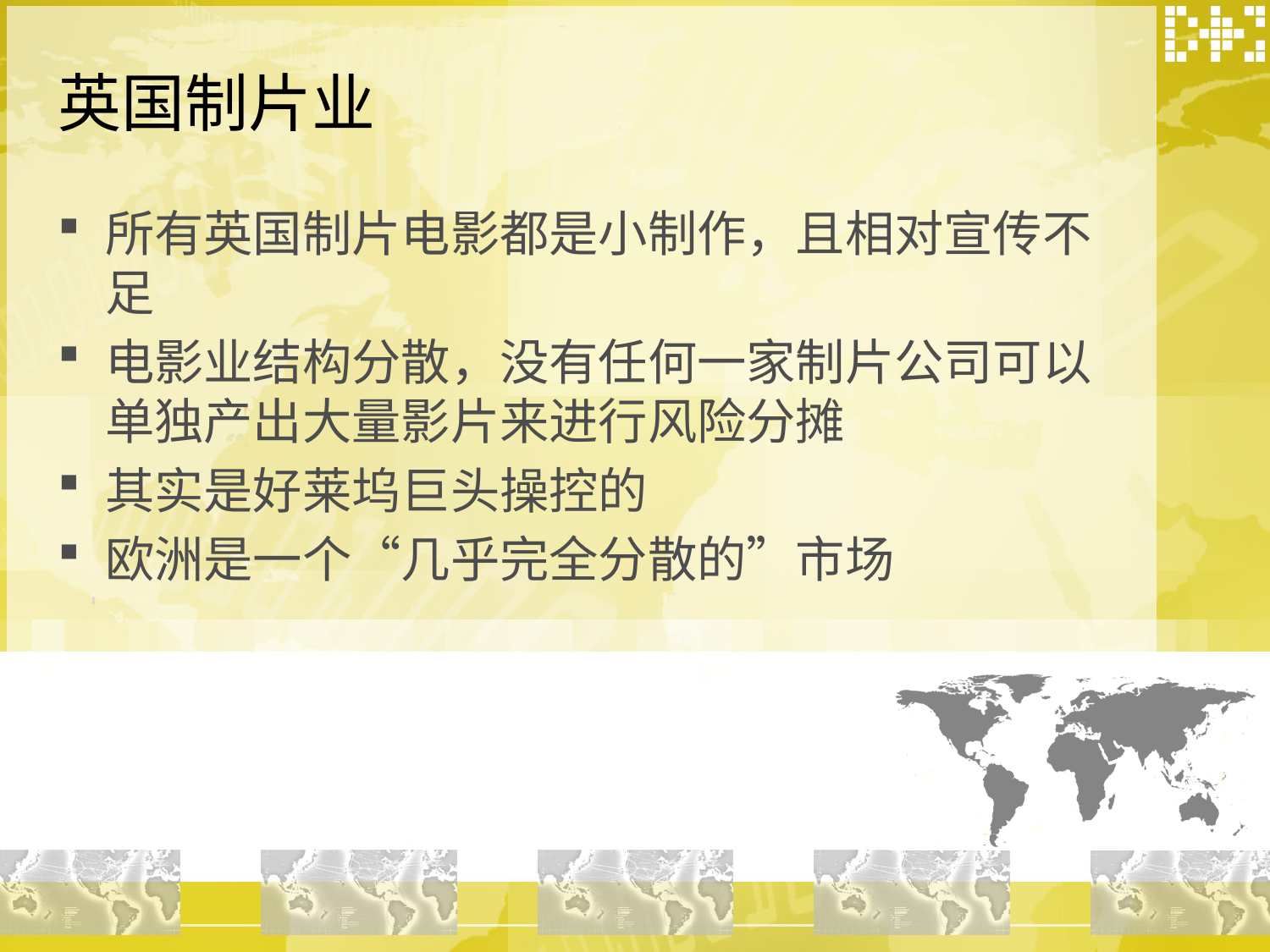

# 英国制片业
所有英国制片电影都是小制作，且相对宣传不足
电影业结构分散，没有任何一家制片公司可以单独产出大量影片来进行风险分摊
其实是好莱坞巨头操控的
欧洲是一个“几乎完全分散的”市场